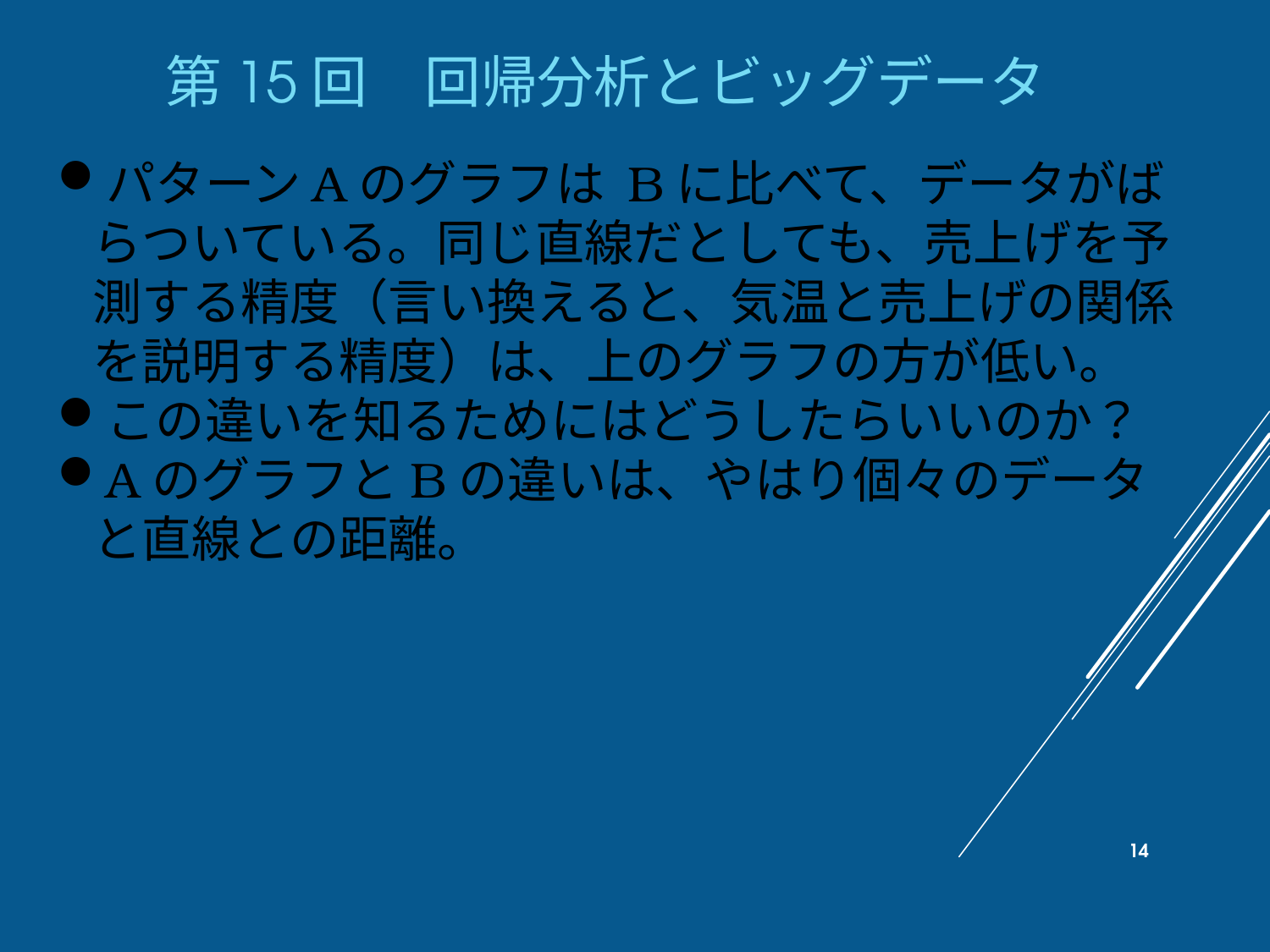

第15回　回帰分析とビッグデータ
パターンAのグラフは Bに比べて、データがばらついている。同じ直線だとしても、売上げを予測する精度（言い換えると、気温と売上げの関係を説明する精度）は、上のグラフの方が低い。
この違いを知るためにはどうしたらいいのか？
AのグラフとBの違いは、やはり個々のデータと直線との距離。
14